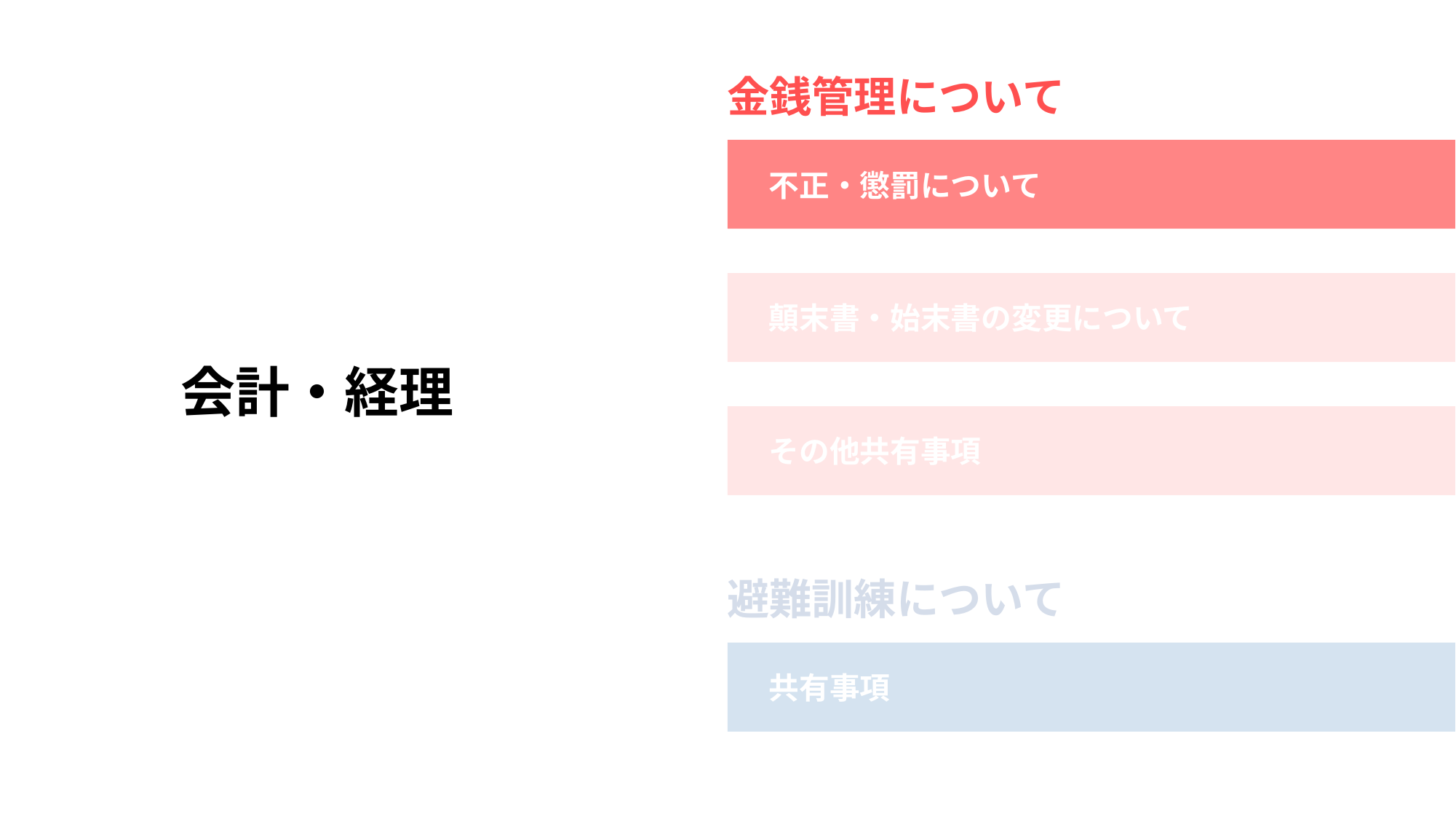

金銭管理について
　不正・懲罰について

　顛末書・始末書の変更について
会計・経理
　その他共有事項
避難訓練について
　共有事項